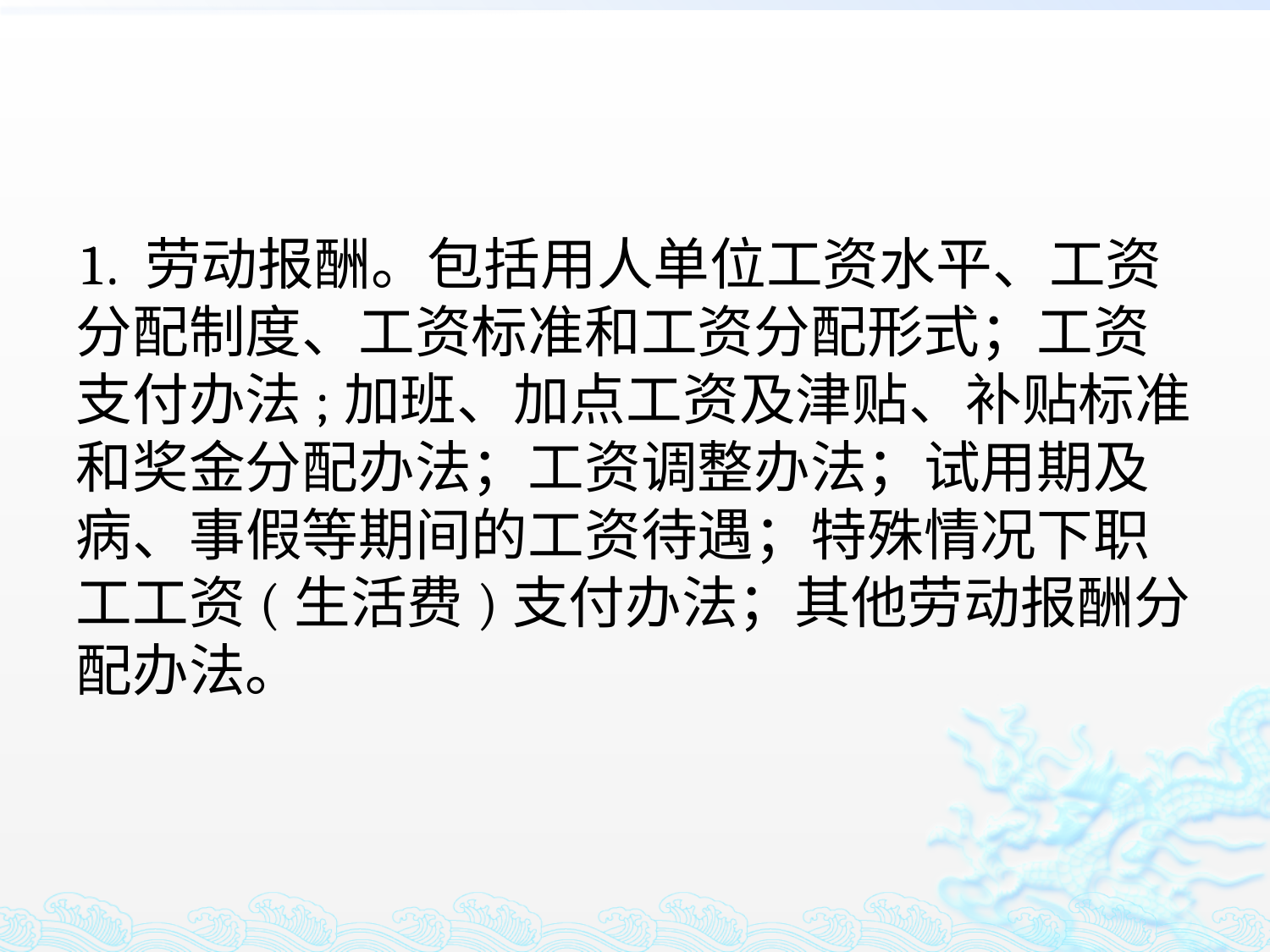

#
1. 劳动报酬。包括用人单位工资水平、工资分配制度、工资标准和工资分配形式；工资支付办法;加班、加点工资及津贴、补贴标准和奖金分配办法；工资调整办法；试用期及病、事假等期间的工资待遇；特殊情况下职工工资(生活费)支付办法；其他劳动报酬分配办法。